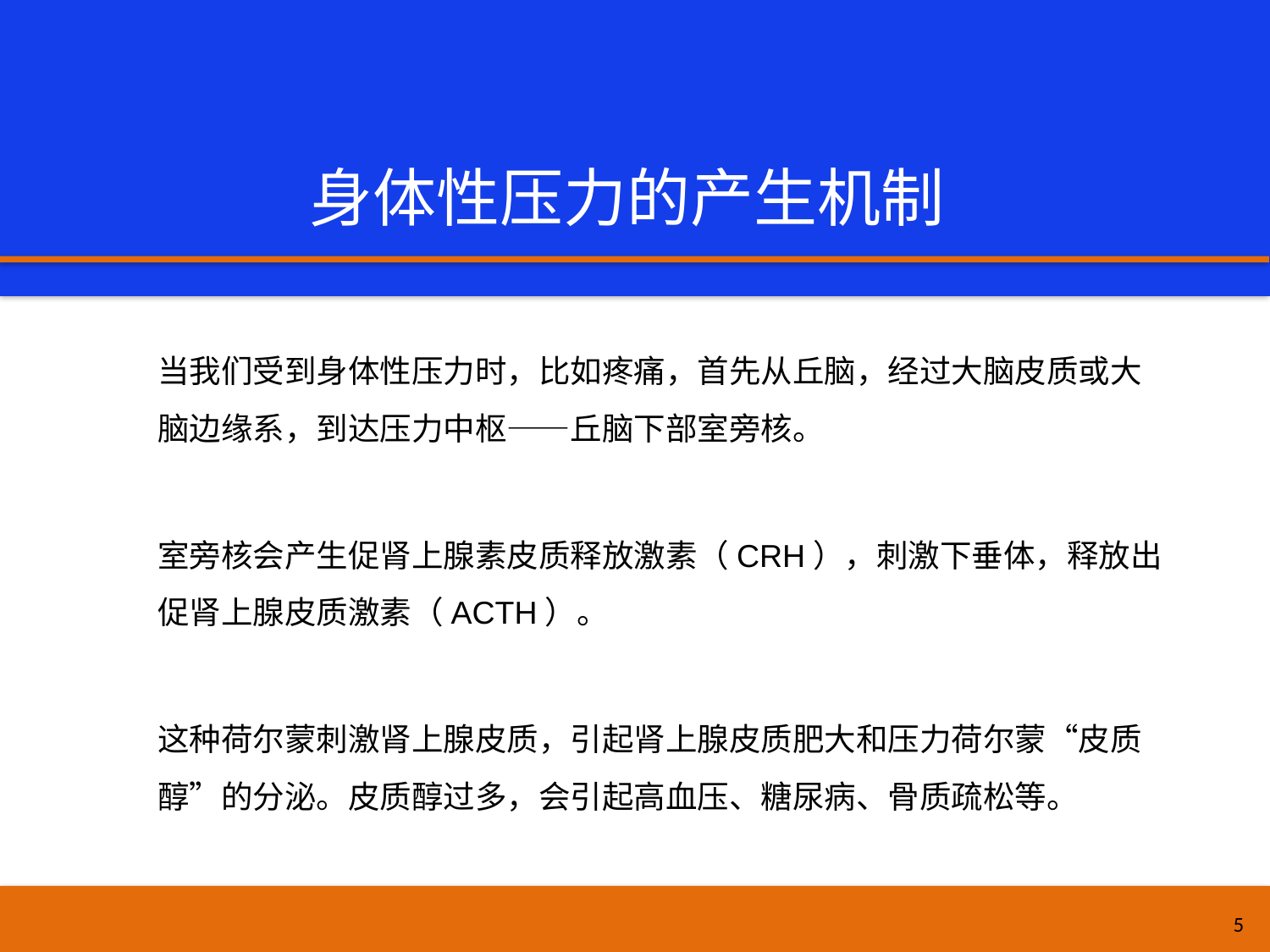

# 身体性压力的产生机制
当我们受到身体性压力时，比如疼痛，首先从丘脑，经过大脑皮质或大脑边缘系，到达压力中枢——丘脑下部室旁核。

室旁核会产生促肾上腺素皮质释放激素（CRH），刺激下垂体，释放出促肾上腺皮质激素（ACTH）。

这种荷尔蒙刺激肾上腺皮质，引起肾上腺皮质肥大和压力荷尔蒙“皮质醇”的分泌。皮质醇过多，会引起高血压、糖尿病、骨质疏松等。